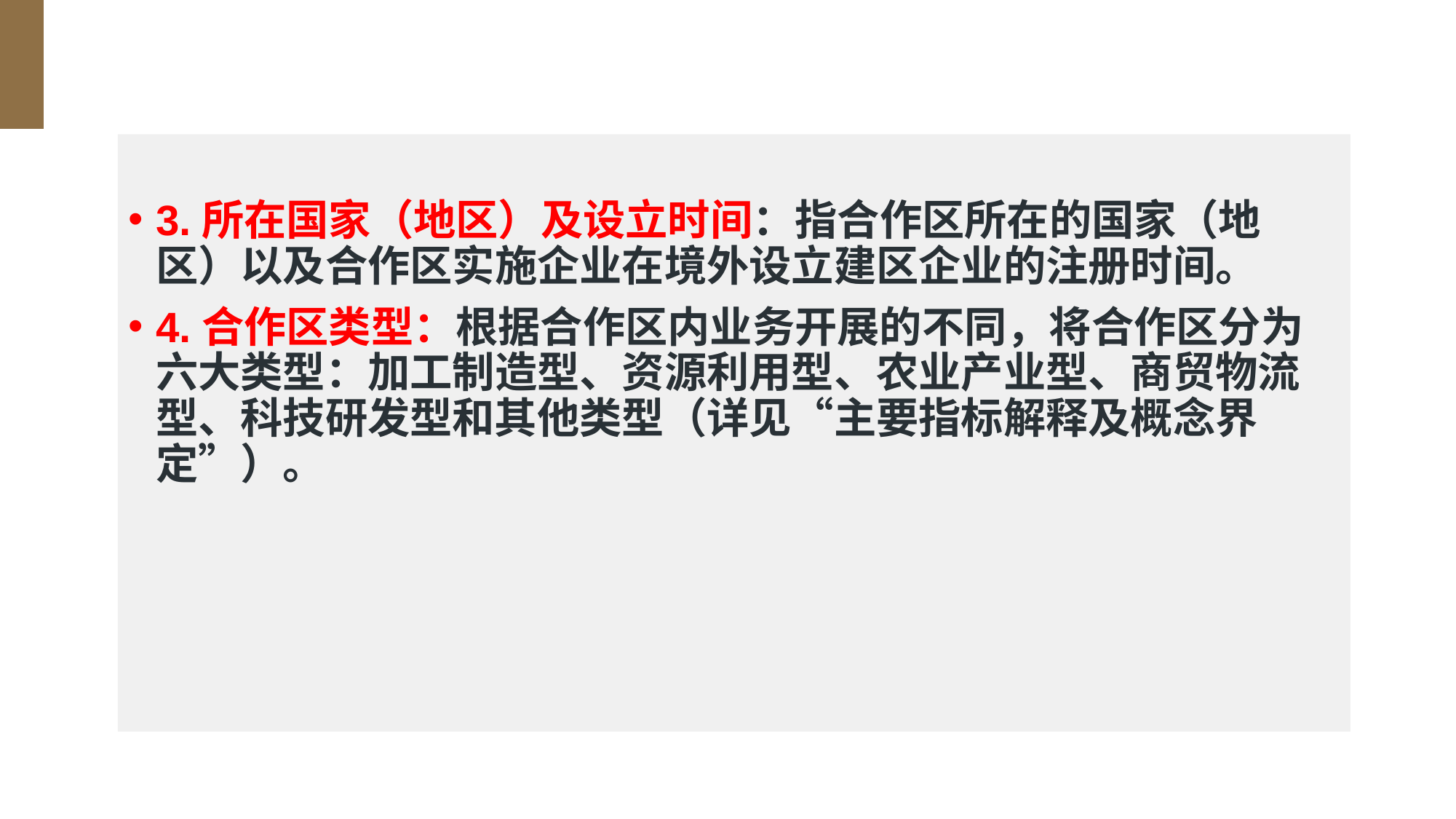

#

3.所在国家（地区）及设立时间：指合作区所在的国家（地区）以及合作区实施企业在境外设立建区企业的注册时间。
4.合作区类型：根据合作区内业务开展的不同，将合作区分为六大类型：加工制造型、资源利用型、农业产业型、商贸物流型、科技研发型和其他类型（详见“主要指标解释及概念界定”）。